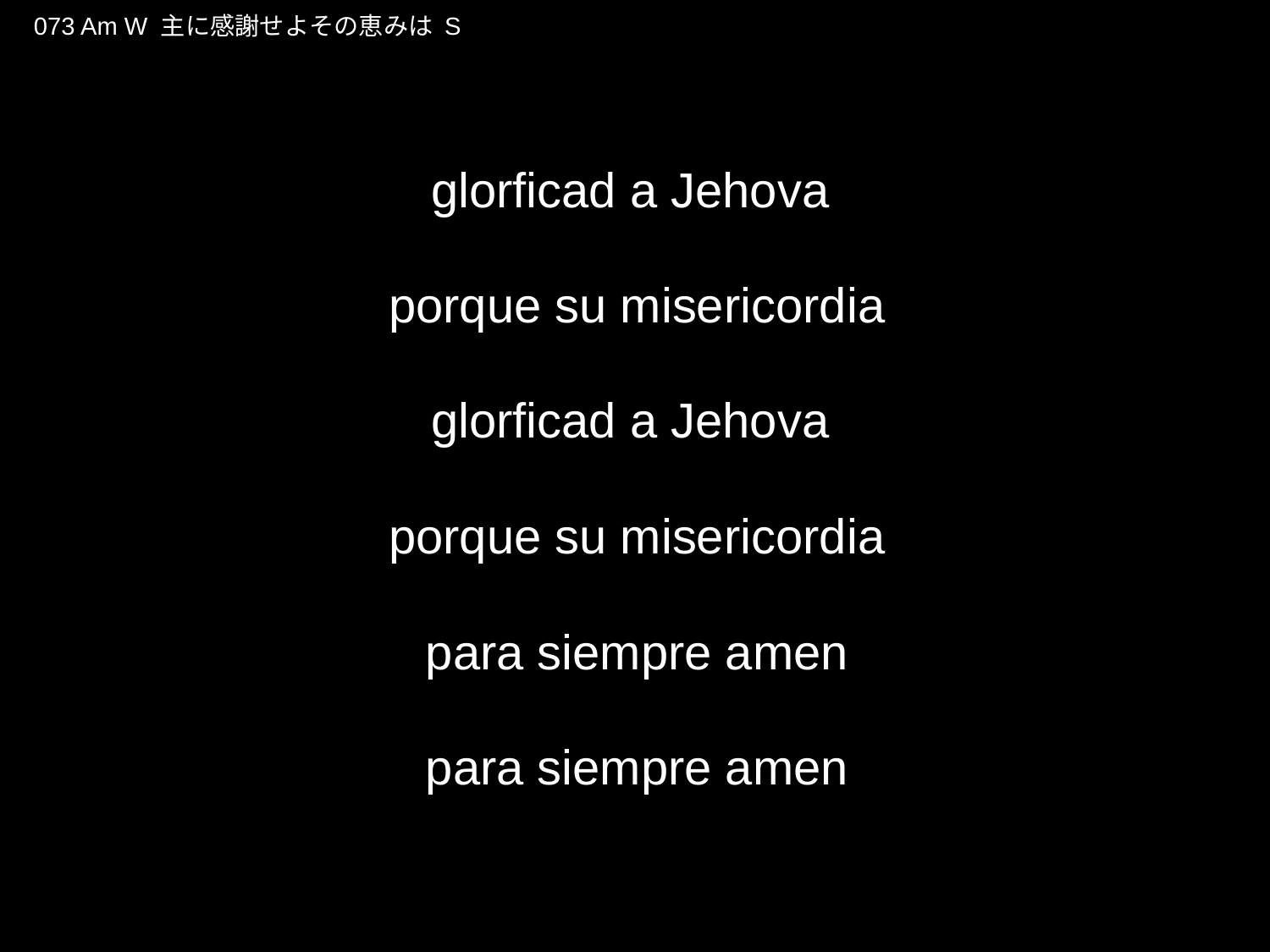

しゅにかんしゃせよそのめぐみは
★W
073 Am W 主に感謝せよその恵みは S
★５
glorficad a Jehova
porque su misericordia
glorficad a Jehova
porque su misericordia
para siempre amen
para siempre amen